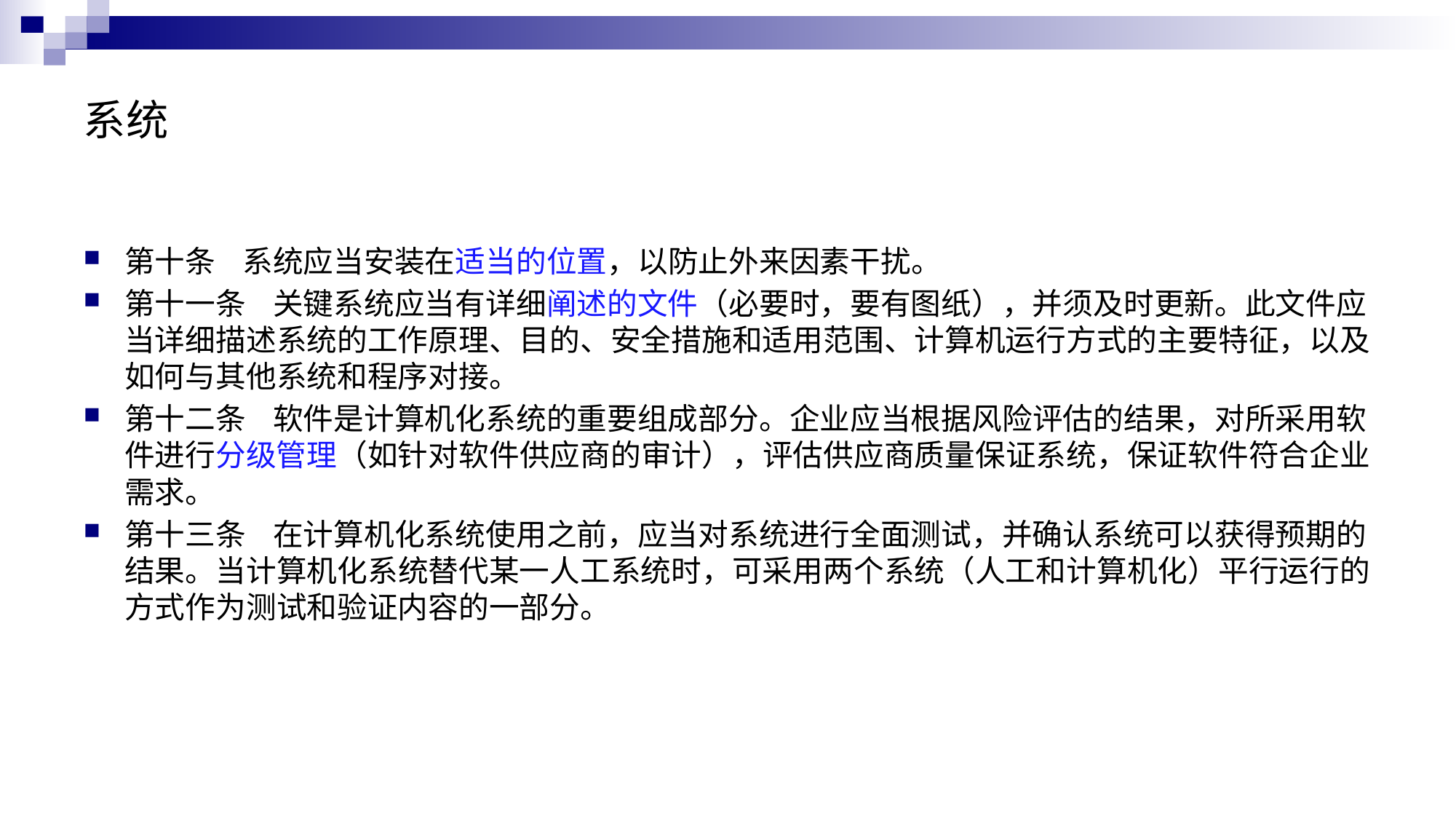

# 系统
第十条    系统应当安装在适当的位置，以防止外来因素干扰。
第十一条    关键系统应当有详细阐述的文件（必要时，要有图纸），并须及时更新。此文件应当详细描述系统的工作原理、目的、安全措施和适用范围、计算机运行方式的主要特征，以及如何与其他系统和程序对接。
第十二条    软件是计算机化系统的重要组成部分。企业应当根据风险评估的结果，对所采用软件进行分级管理（如针对软件供应商的审计），评估供应商质量保证系统，保证软件符合企业需求。
第十三条    在计算机化系统使用之前，应当对系统进行全面测试，并确认系统可以获得预期的结果。当计算机化系统替代某一人工系统时，可采用两个系统（人工和计算机化）平行运行的方式作为测试和验证内容的一部分。